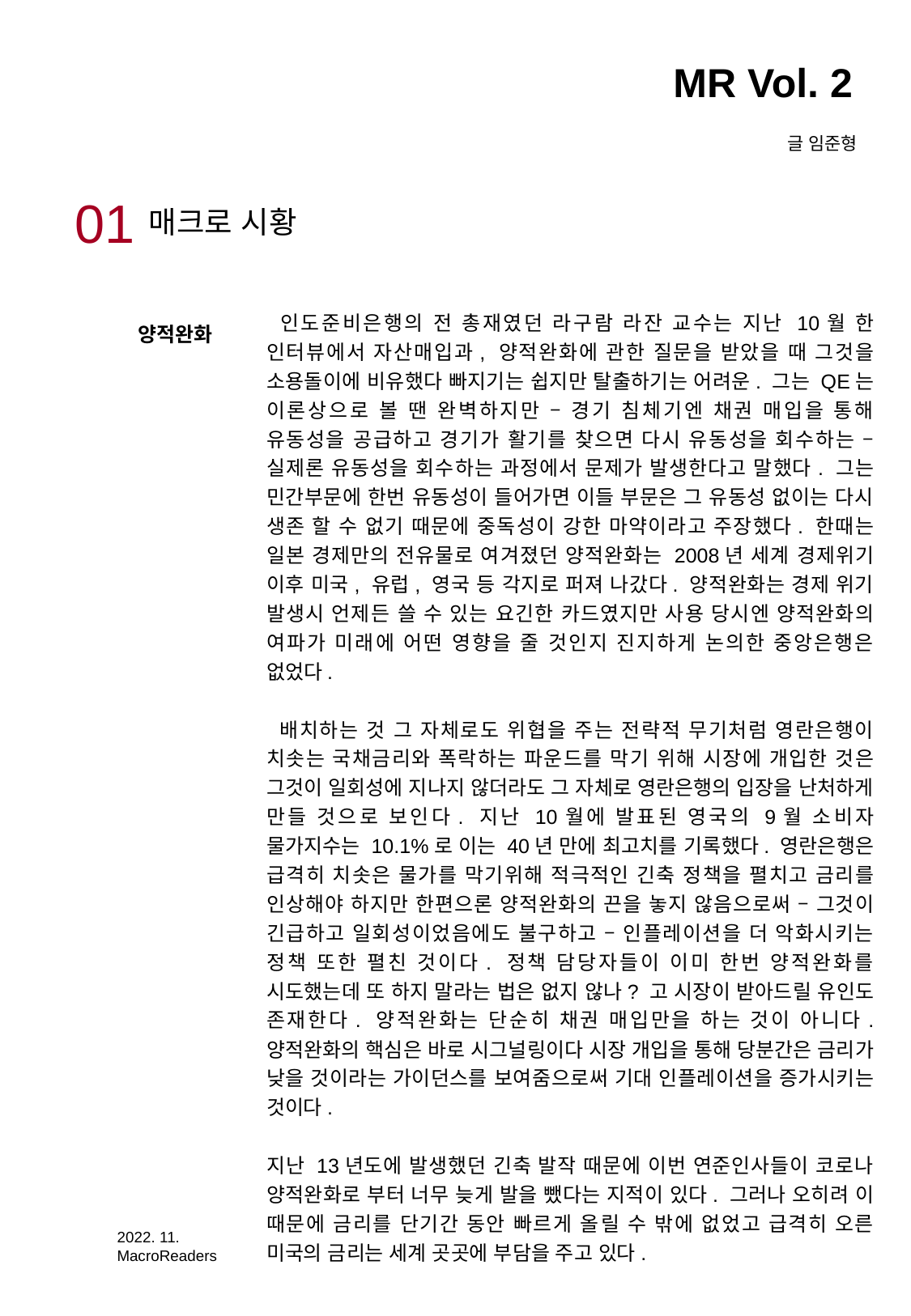

MR Vol. 2

글 임준형
01
매크로 시황
 인도준비은행의 전 총재였던 라구람 라잔 교수는 지난 10월 한 인터뷰에서 자산매입과, 양적완화에 관한 질문을 받았을 때 그것을 소용돌이에 비유했다 빠지기는 쉽지만 탈출하기는 어려운. 그는 QE는 이론상으로 볼 땐 완벽하지만 – 경기 침체기엔 채권 매입을 통해 유동성을 공급하고 경기가 활기를 찾으면 다시 유동성을 회수하는 – 실제론 유동성을 회수하는 과정에서 문제가 발생한다고 말했다. 그는 민간부문에 한번 유동성이 들어가면 이들 부문은 그 유동성 없이는 다시 생존 할 수 없기 때문에 중독성이 강한 마약이라고 주장했다. 한때는 일본 경제만의 전유물로 여겨졌던 양적완화는 2008년 세계 경제위기 이후 미국, 유럽, 영국 등 각지로 퍼져 나갔다. 양적완화는 경제 위기 발생시 언제든 쓸 수 있는 요긴한 카드였지만 사용 당시엔 양적완화의 여파가 미래에 어떤 영향을 줄 것인지 진지하게 논의한 중앙은행은 없었다.

 배치하는 것 그 자체로도 위협을 주는 전략적 무기처럼 영란은행이 치솟는 국채금리와 폭락하는 파운드를 막기 위해 시장에 개입한 것은 그것이 일회성에 지나지 않더라도 그 자체로 영란은행의 입장을 난처하게 만들 것으로 보인다. 지난 10월에 발표된 영국의 9월 소비자 물가지수는 10.1%로 이는 40년 만에 최고치를 기록했다. 영란은행은 급격히 치솟은 물가를 막기위해 적극적인 긴축 정책을 펼치고 금리를 인상해야 하지만 한편으론 양적완화의 끈을 놓지 않음으로써 – 그것이 긴급하고 일회성이었음에도 불구하고 – 인플레이션을 더 악화시키는 정책 또한 펼친 것이다. 정책 담당자들이 이미 한번 양적완화를 시도했는데 또 하지 말라는 법은 없지 않나? 고 시장이 받아드릴 유인도 존재한다. 양적완화는 단순히 채권 매입만을 하는 것이 아니다. 양적완화의 핵심은 바로 시그널링이다 시장 개입을 통해 당분간은 금리가 낮을 것이라는 가이던스를 보여줌으로써 기대 인플레이션을 증가시키는 것이다.

지난 13년도에 발생했던 긴축 발작 때문에 이번 연준인사들이 코로나 양적완화로 부터 너무 늦게 발을 뺐다는 지적이 있다. 그러나 오히려 이 때문에 금리를 단기간 동안 빠르게 올릴 수 밖에 없었고 급격히 오른 미국의 금리는 세계 곳곳에 부담을 주고 있다.

양적완화
2022. 11.
MacroReaders